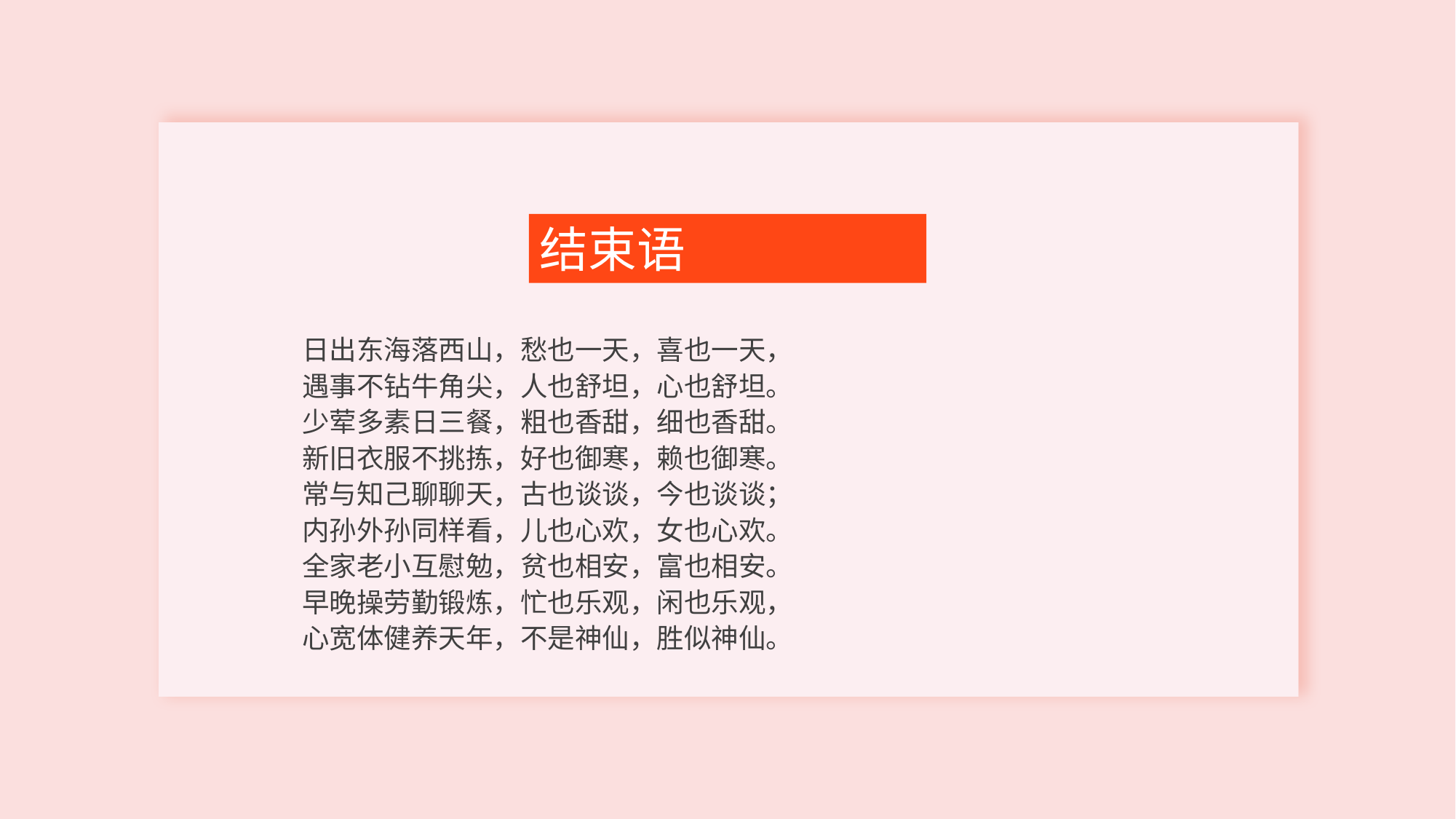

结束语
日出东海落西山，愁也一天，喜也一天，
遇事不钻牛角尖，人也舒坦，心也舒坦。
少荤多素日三餐，粗也香甜，细也香甜。
新旧衣服不挑拣，好也御寒，赖也御寒。
常与知己聊聊天，古也谈谈，今也谈谈；
内孙外孙同样看，儿也心欢，女也心欢。
全家老小互慰勉，贫也相安，富也相安。
早晚操劳勤锻炼，忙也乐观，闲也乐观，
心宽体健养天年，不是神仙，胜似神仙。